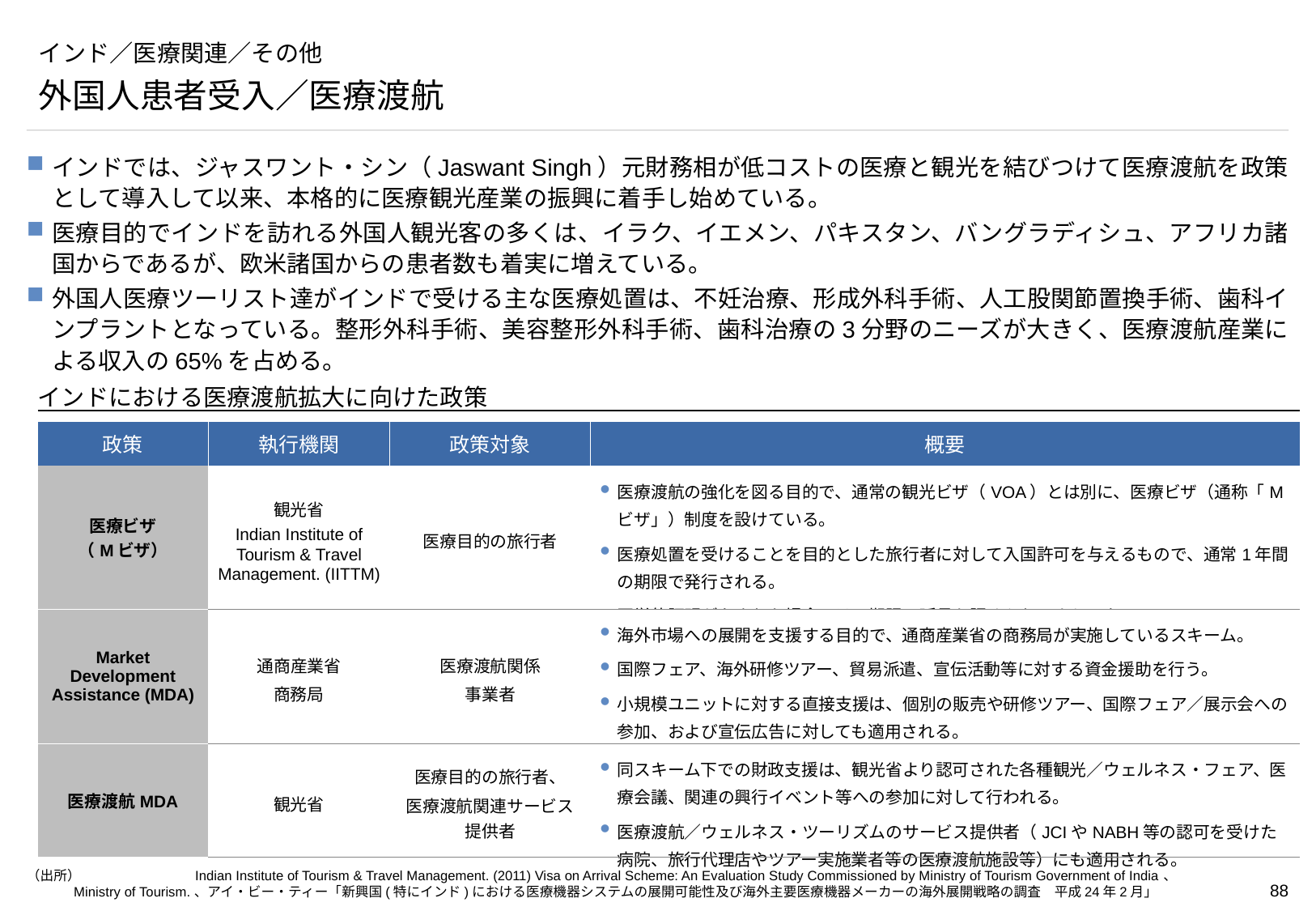

# インド／医療関連／その他
外国人患者受入／医療渡航
インドでは、ジャスワント・シン（Jaswant Singh）元財務相が低コストの医療と観光を結びつけて医療渡航を政策として導入して以来、本格的に医療観光産業の振興に着手し始めている。
医療目的でインドを訪れる外国人観光客の多くは、イラク、イエメン、パキスタン、バングラディシュ、アフリカ諸国からであるが、欧米諸国からの患者数も着実に増えている。
外国人医療ツーリスト達がインドで受ける主な医療処置は、不妊治療、形成外科手術、人工股関節置換手術、歯科インプラントとなっている。整形外科手術、美容整形外科手術、歯科治療の3分野のニーズが大きく、医療渡航産業による収入の65%を占める。
インドにおける医療渡航拡大に向けた政策
| 政策 | 執行機関 | 政策対象 | 概要 |
| --- | --- | --- | --- |
| 医療ビザ （Mビザ） | 観光省 Indian Institute of Tourism & Travel Management. (IITTM) | 医療目的の旅行者 | 医療渡航の強化を図る目的で、通常の観光ビザ（VOA）とは別に、医療ビザ（通称「Mビザ」）制度を設けている。 医療処置を受けることを目的とした旅行者に対して入国許可を与えるもので、通常1年間の期限で発行される。 医学的証明がなされた場合には、期限の延長も認められるようになっている。 |
| Market Development Assistance (MDA) | 通商産業省 商務局 | 医療渡航関係 事業者 | 海外市場への展開を支援する目的で、通商産業省の商務局が実施しているスキーム。 国際フェア、海外研修ツアー、貿易派遣、宣伝活動等に対する資金援助を行う。 小規模ユニットに対する直接支援は、個別の販売や研修ツアー、国際フェア／展示会への参加、および宣伝広告に対しても適用される。 |
| 医療渡航MDA | 観光省 | 医療目的の旅行者、 医療渡航関連サービス提供者 | 同スキーム下での財政支援は、観光省より認可された各種観光／ウェルネス・フェア、医療会議、関連の興行イベント等への参加に対して行われる。 医療渡航／ウェルネス・ツーリズムのサービス提供者（JCIやNABH等の認可を受けた病院、旅行代理店やツアー実施業者等の医療渡航施設等）にも適用される。 |
（出所）	Indian Institute of Tourism & Travel Management. (2011) Visa on Arrival Scheme: An Evaluation Study Commissioned by Ministry of Tourism Government of India、Ministry of Tourism.、アイ・ビー・ティー「新興国(特にインド)における医療機器システムの展開可能性及び海外主要医療機器メーカーの海外展開戦略の調査　平成24年2月」